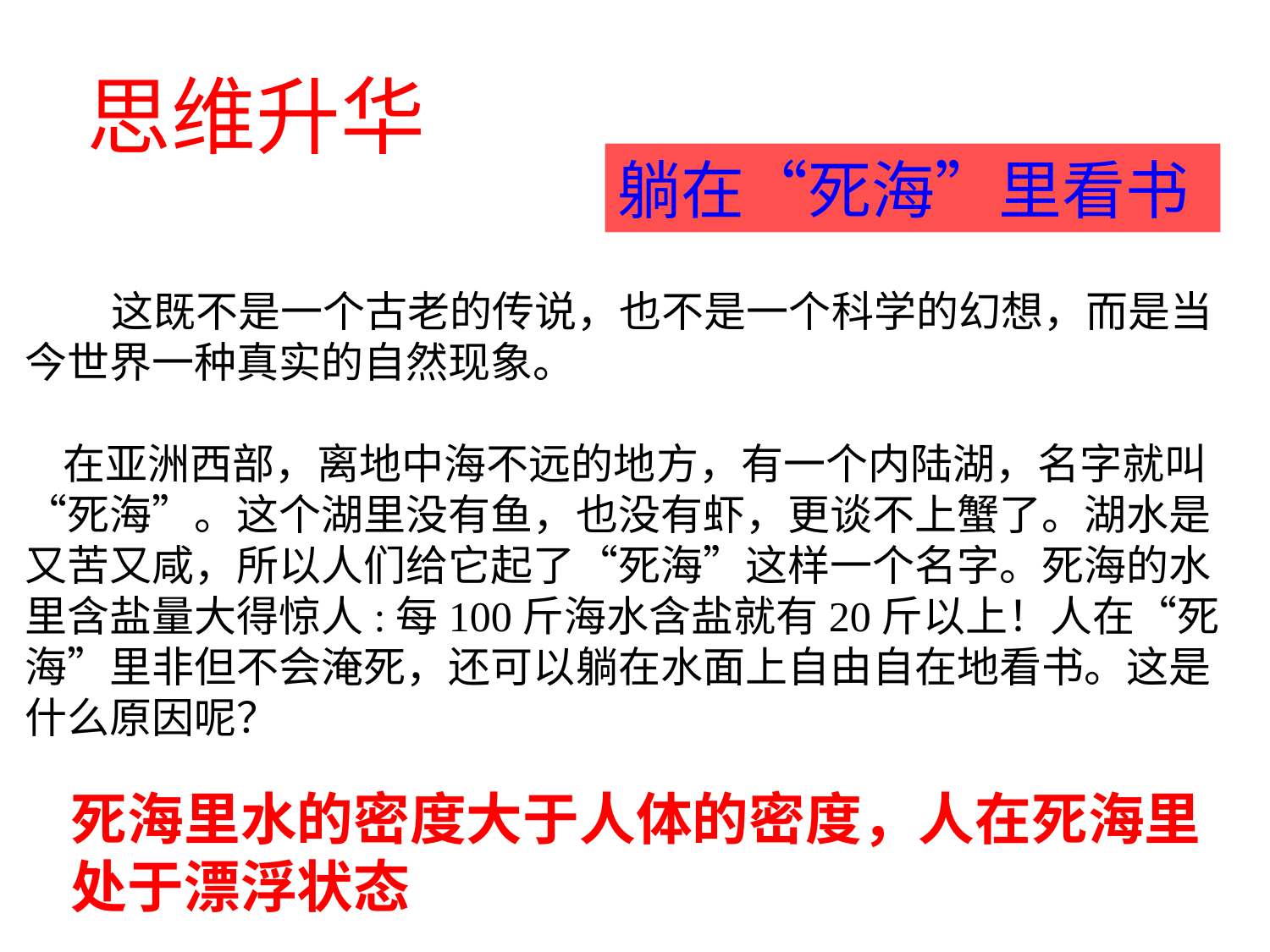

思维升华
躺在“死海”里看书
        这既不是一个古老的传说，也不是一个科学的幻想，而是当今世界一种真实的自然现象。
    在亚洲西部，离地中海不远的地方，有一个内陆湖，名字就叫“死海”。这个湖里没有鱼，也没有虾，更谈不上蟹了。湖水是又苦又咸，所以人们给它起了“死海”这样一个名字。死海的水里含盐量大得惊人:每100斤海水含盐就有20斤以上！人在“死海”里非但不会淹死，还可以躺在水面上自由自在地看书。这是什么原因呢？
死海里水的密度大于人体的密度，人在死海里处于漂浮状态